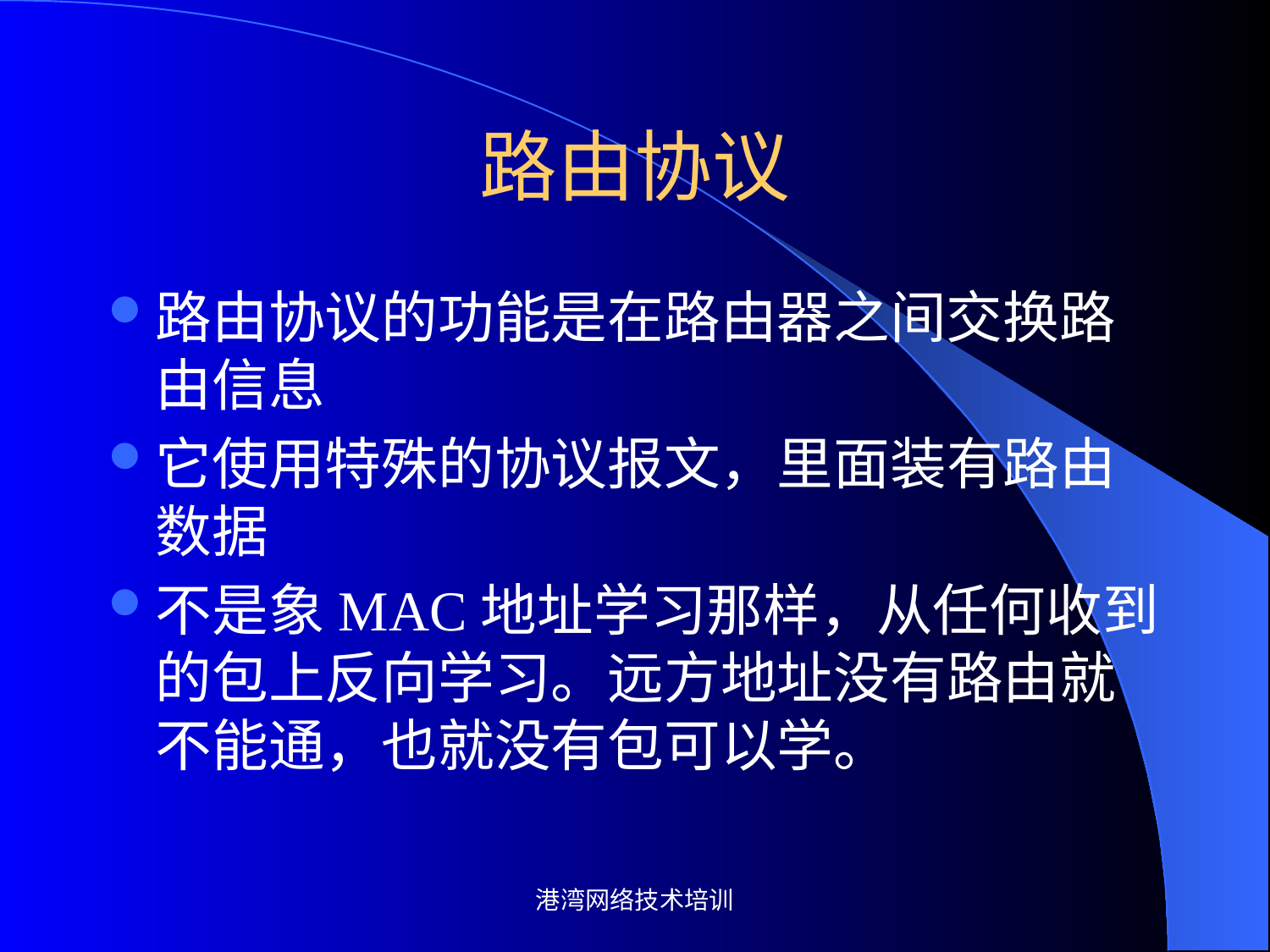

# 路由协议
路由协议的功能是在路由器之间交换路由信息
它使用特殊的协议报文，里面装有路由数据
不是象MAC地址学习那样，从任何收到的包上反向学习。远方地址没有路由就不能通，也就没有包可以学。

港湾网络技术培训
48